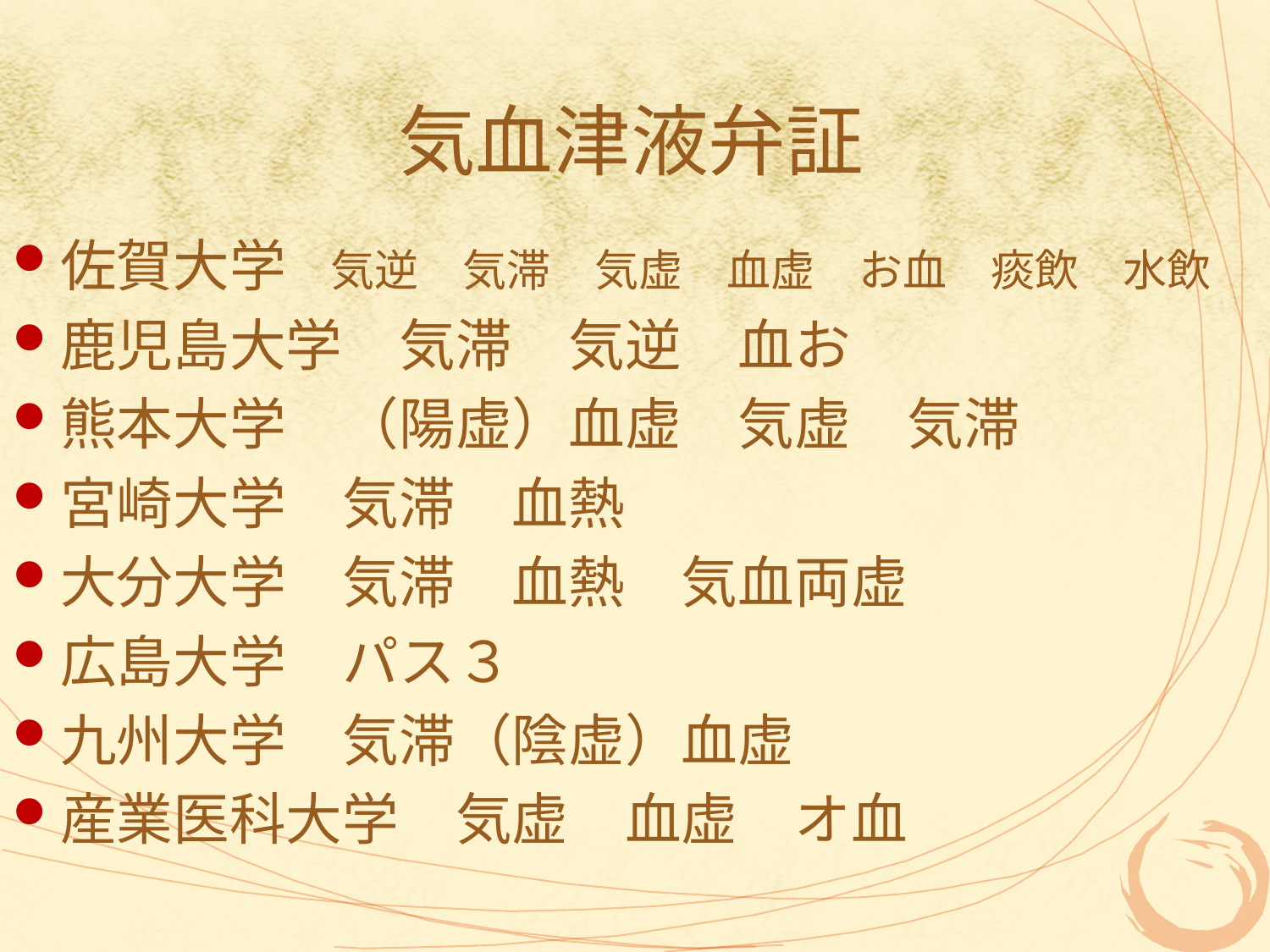

# 気血津液弁証
佐賀大学　気逆　気滞　気虚　血虚　お血　痰飲　水飲
鹿児島大学　気滞　気逆　血お
熊本大学　（陽虚）血虚　気虚　気滞
宮崎大学　気滞　血熱
大分大学　気滞　血熱　気血両虚
広島大学　パス３
九州大学　気滞（陰虚）血虚
産業医科大学　気虚　血虚　オ血